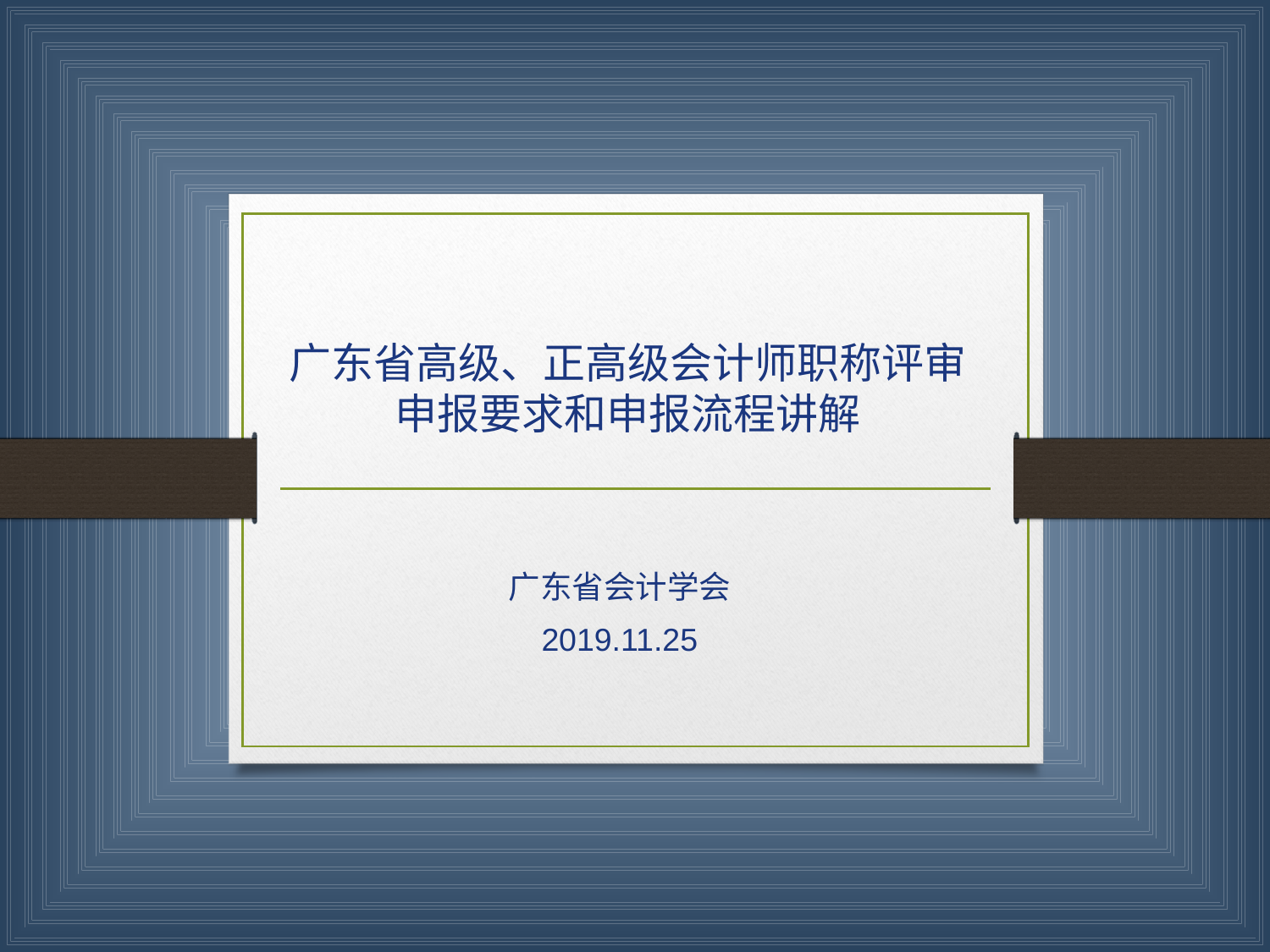

# 广东省高级、正高级会计师职称评审 申报要求和申报流程讲解
广东省会计学会
2019.11.25